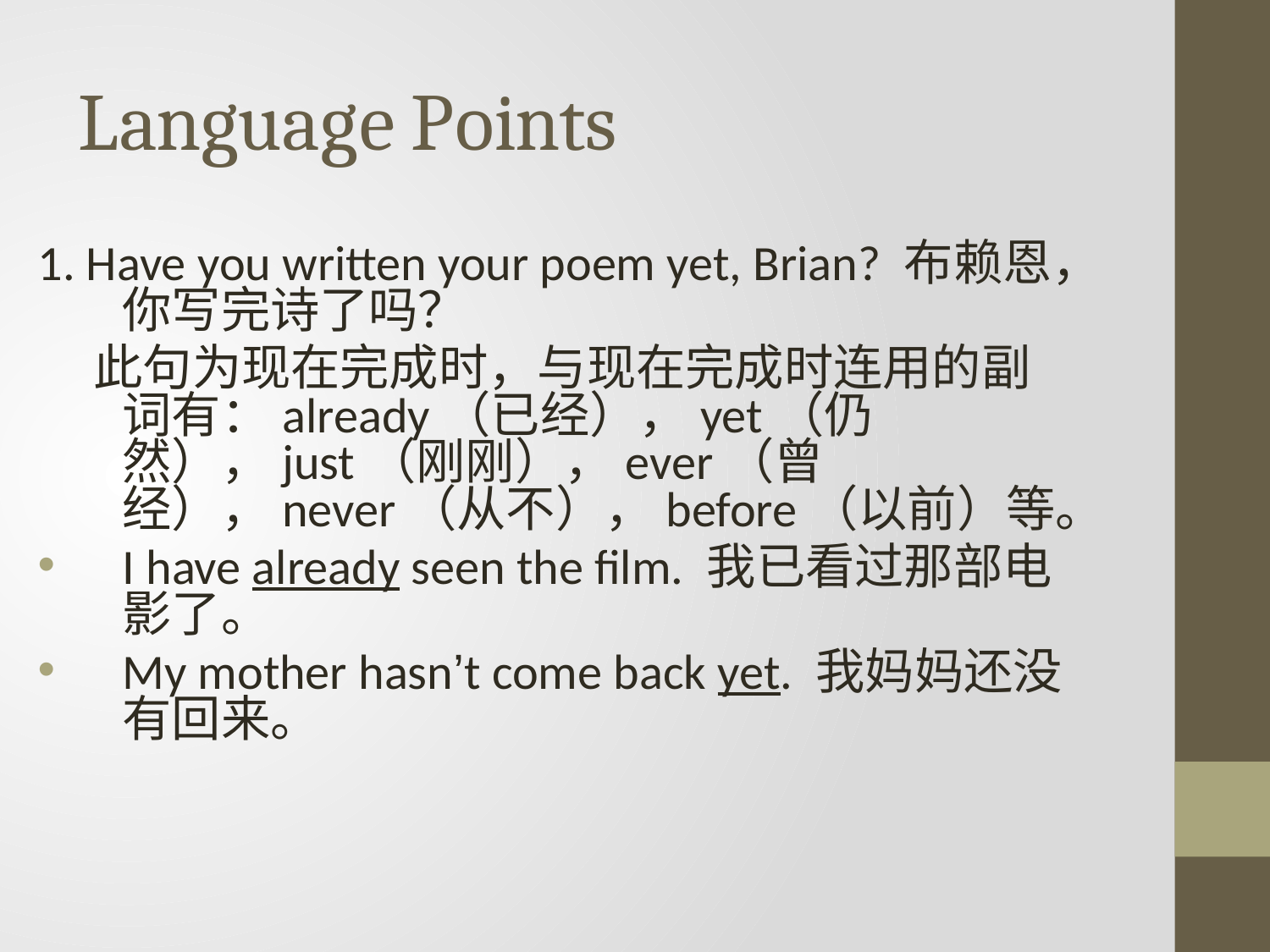

# Language Points
1. Have you written your poem yet, Brian? 布赖恩，你写完诗了吗？
    此句为现在完成时，与现在完成时连用的副词有：already（已经），yet（仍然），just（刚刚），ever（曾经），never（从不），before（以前）等。
I have already seen the film. 我已看过那部电影了。
My mother hasn’t come back yet. 我妈妈还没有回来。